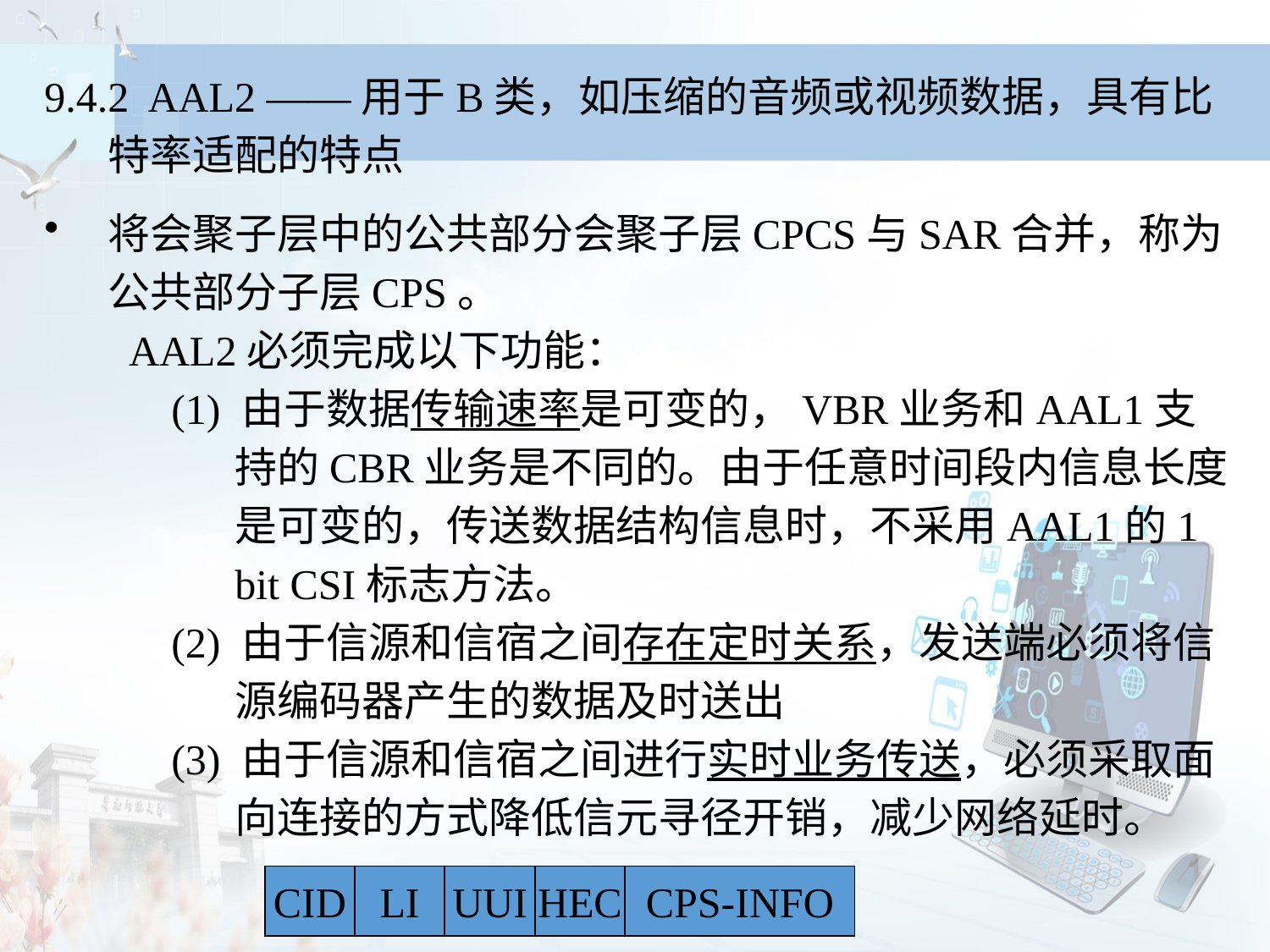

9.4.2  AAL2 ——用于B类，如压缩的音频或视频数据，具有比特率适配的特点
将会聚子层中的公共部分会聚子层CPCS与SAR合并，称为公共部分子层CPS。
        AAL2必须完成以下功能：
(1) 由于数据传输速率是可变的，VBR业务和AAL1支持的CBR业务是不同的。由于任意时间段内信息长度是可变的，传送数据结构信息时，不采用AAL1的1 bit CSI标志方法。
(2) 由于信源和信宿之间存在定时关系，发送端必须将信源编码器产生的数据及时送出
(3) 由于信源和信宿之间进行实时业务传送，必须采取面向连接的方式降低信元寻径开销，减少网络延时。
CID
LI
UUI
HEC
CPS-INFO